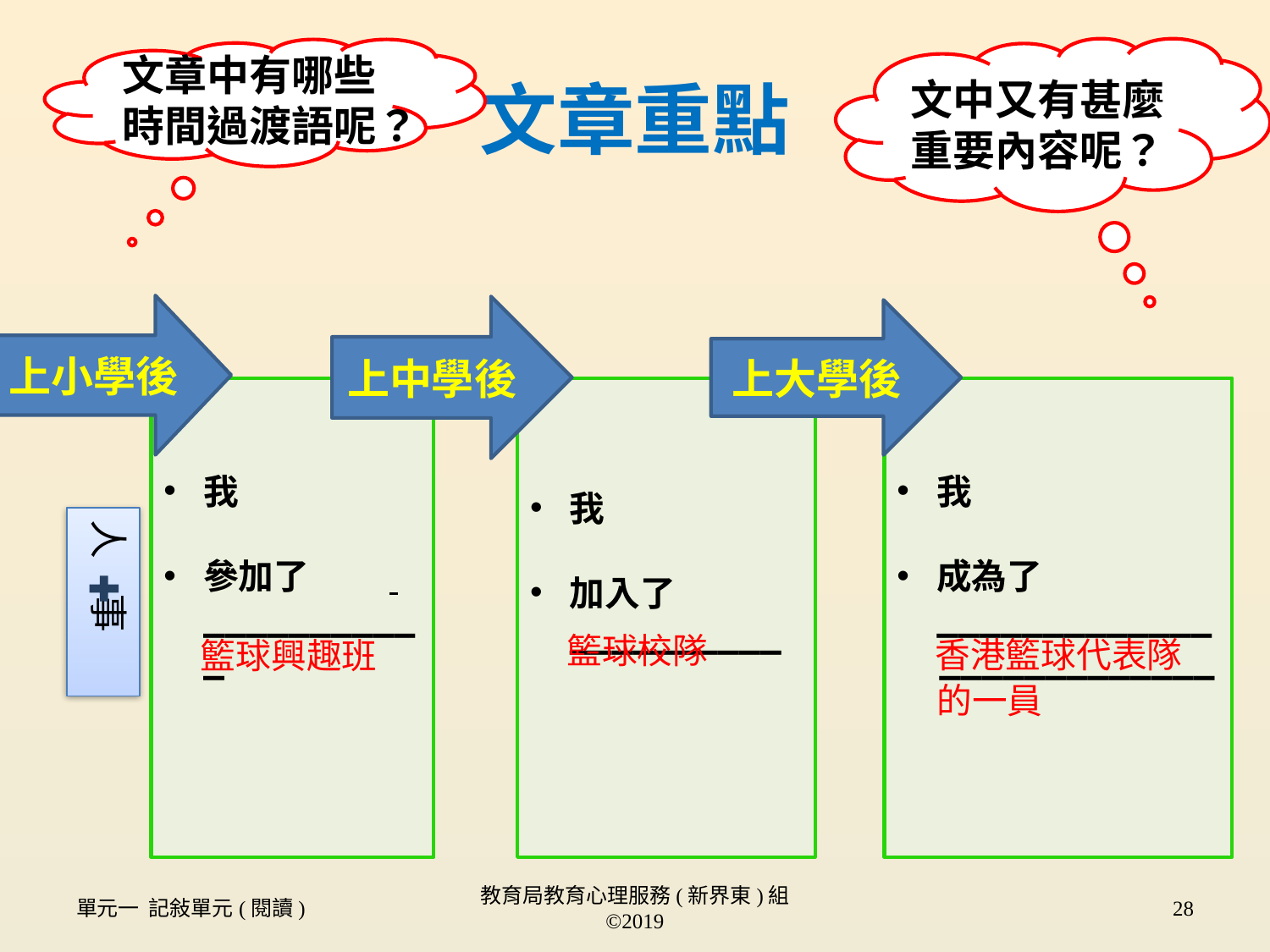

# 文章重點

文中又有甚麼重要內容呢？

文章中有哪些
時間過渡語呢？
上小學後

上中學後

上大學後

我

參加了            ___________

成功投籃感到____________

我

加入了__________

每次練習都____________

我

成為了_____________
  _____________

感到__________
人    事

籃球校隊
香港籃球代表隊

的一員
籃球興趣班
單元一  記敍單元(閱讀)
教育局教育心理服務(新界東)組 ©2019
28